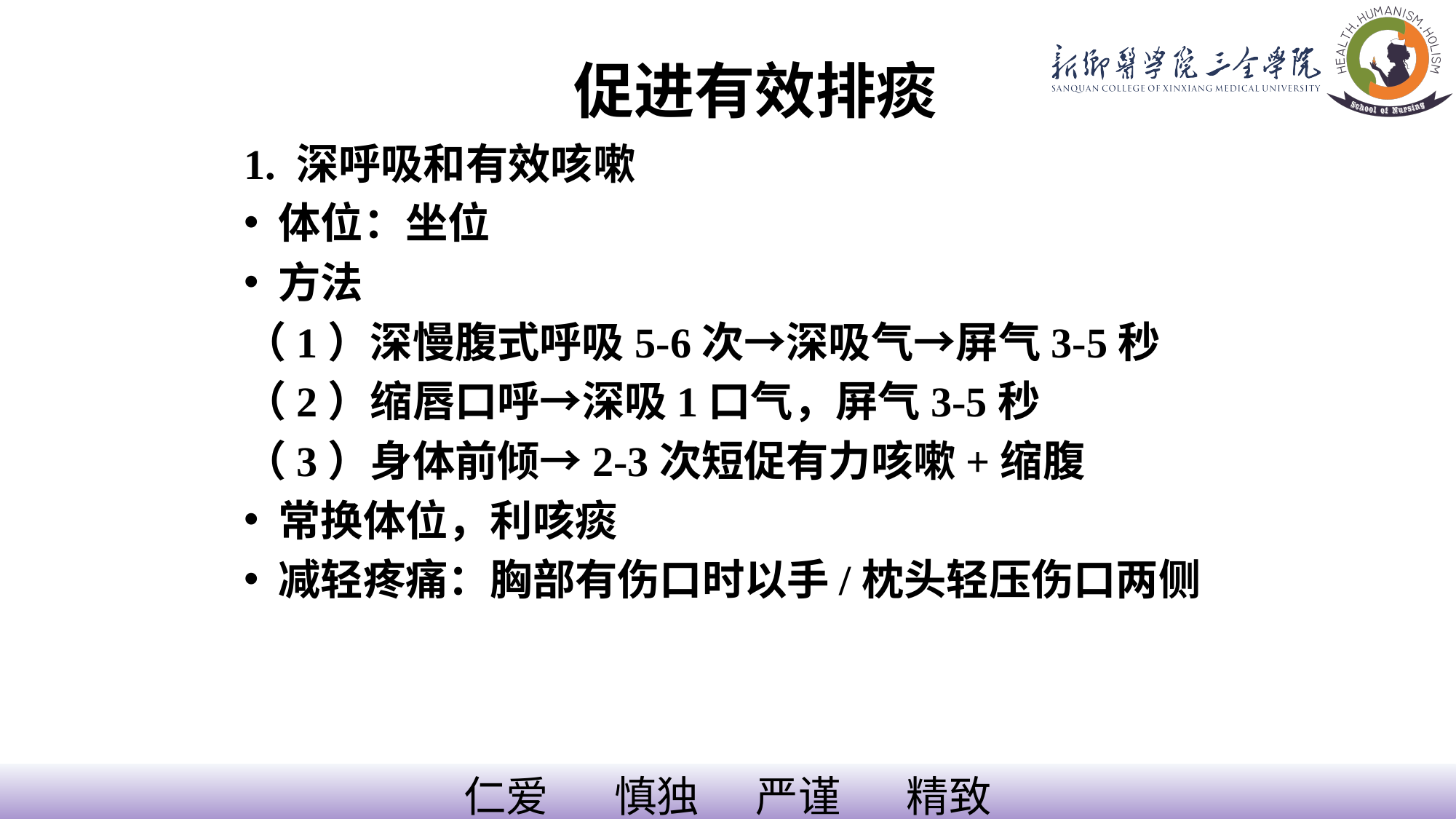

# 促进有效排痰
1. 深呼吸和有效咳嗽
 体位：坐位
 方法
（1）深慢腹式呼吸5-6次→深吸气→屏气3-5秒
（2）缩唇口呼→深吸1口气，屏气3-5秒
（3）身体前倾→2-3次短促有力咳嗽+缩腹
 常换体位，利咳痰
 减轻疼痛：胸部有伤口时以手/枕头轻压伤口两侧